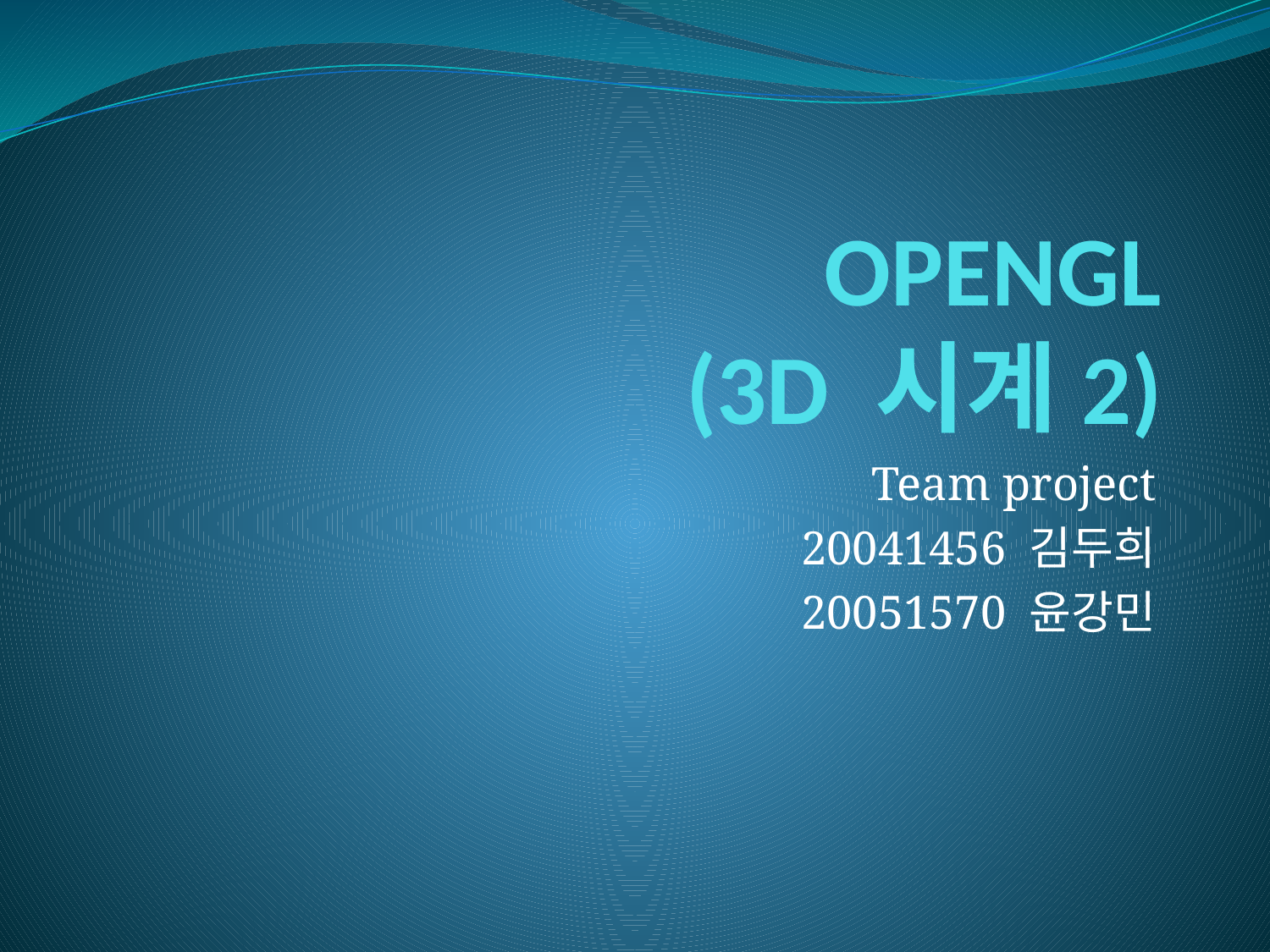

# OPENGL (3D 시계2)
Team project
20041456 김두희
20051570 윤강민